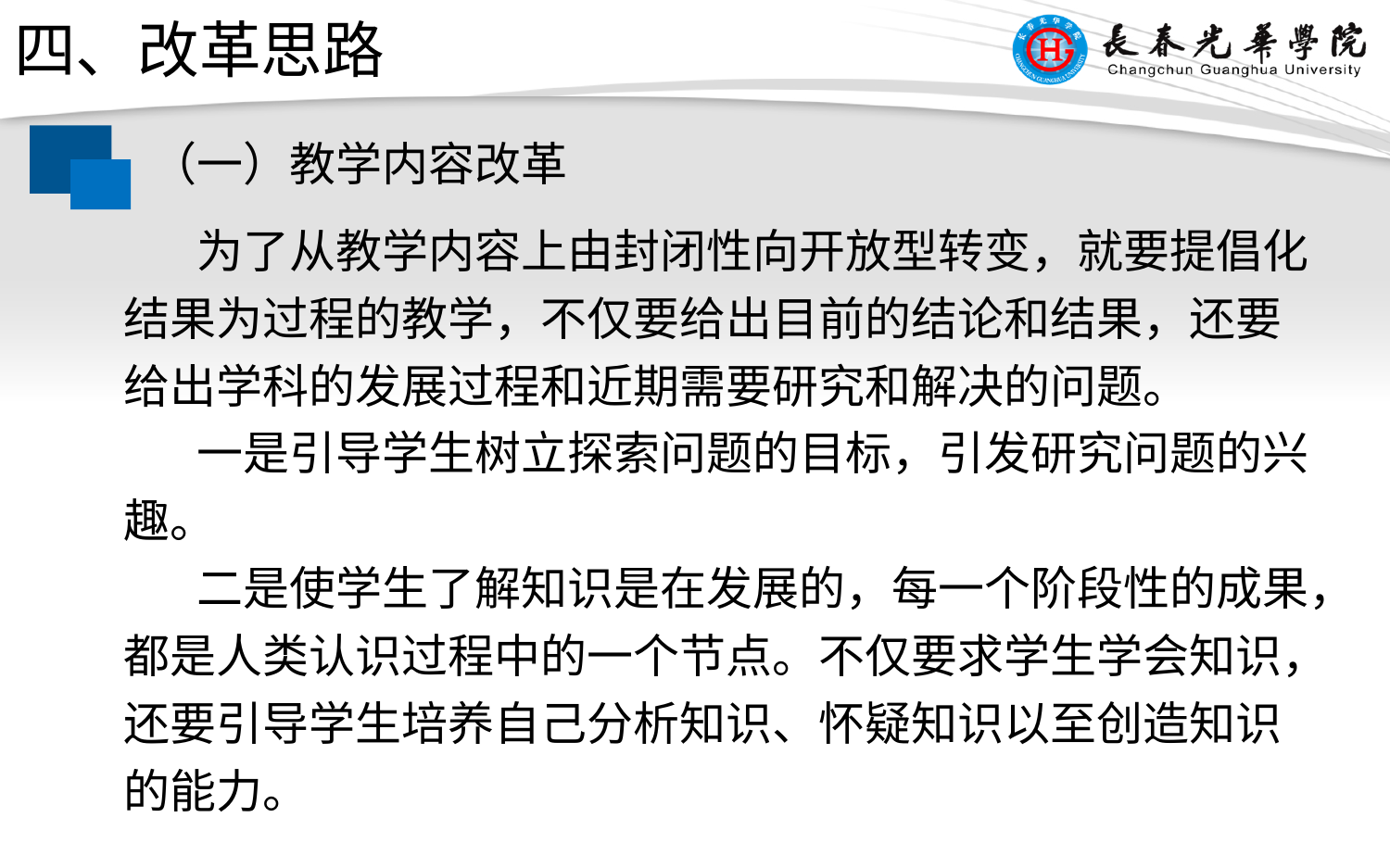

四、改革思路

（一）教学内容改革
      为了从教学内容上由封闭性向开放型转变，就要提倡化结果为过程的教学，不仅要给出目前的结论和结果，还要给出学科的发展过程和近期需要研究和解决的问题。
      一是引导学生树立探索问题的目标，引发研究问题的兴趣。
      二是使学生了解知识是在发展的，每一个阶段性的成果，都是人类认识过程中的一个节点。不仅要求学生学会知识，还要引导学生培养自己分析知识、怀疑知识以至创造知识的能力。